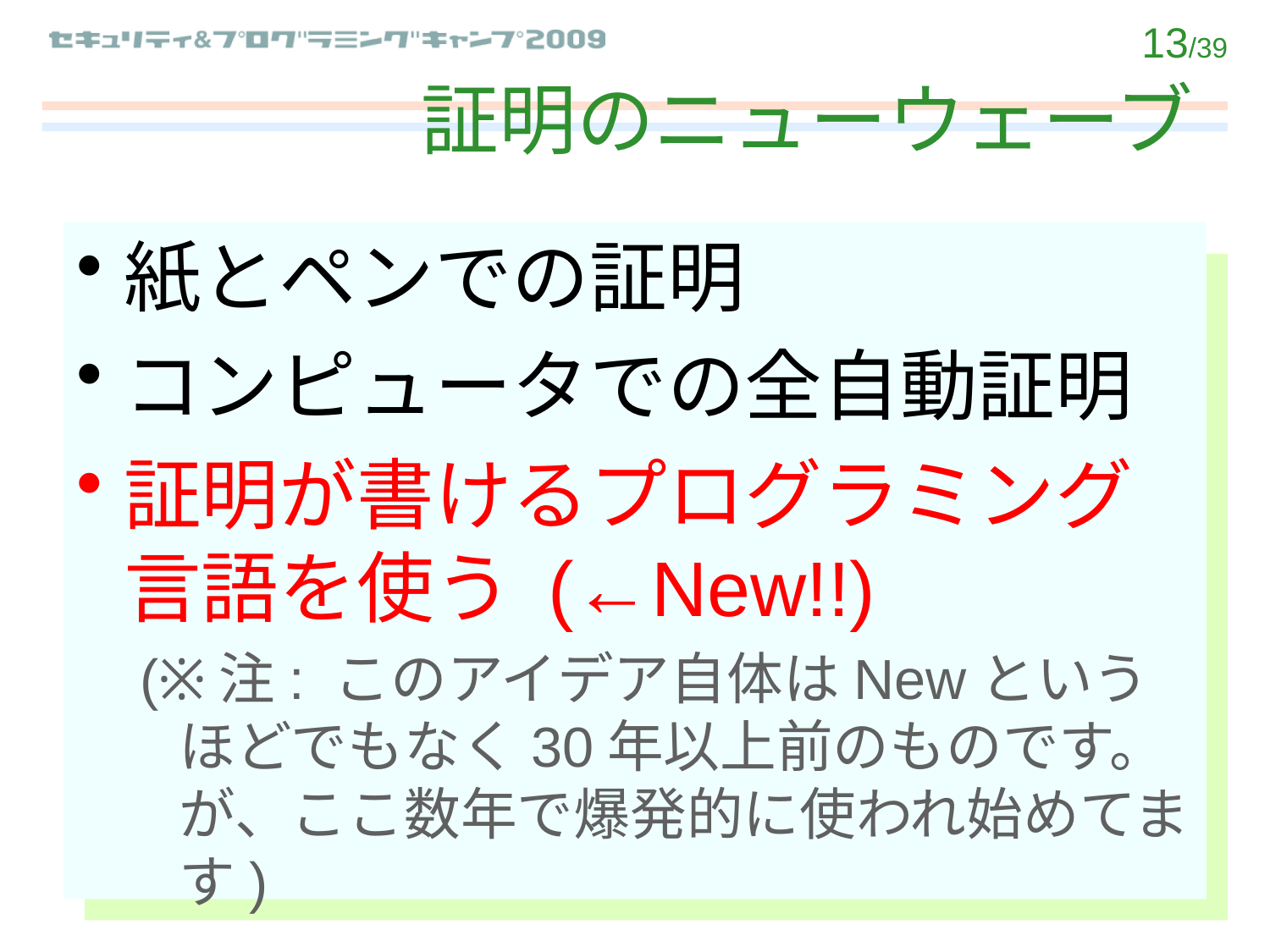

# 証明のニューウェーブ
紙とペンでの証明
コンピュータでの全自動証明
証明が書けるプログラミング言語を使う (←New!!)
(※注: このアイデア自体はNewというほどでもなく30年以上前のものです。が、ここ数年で爆発的に使われ始めてます)